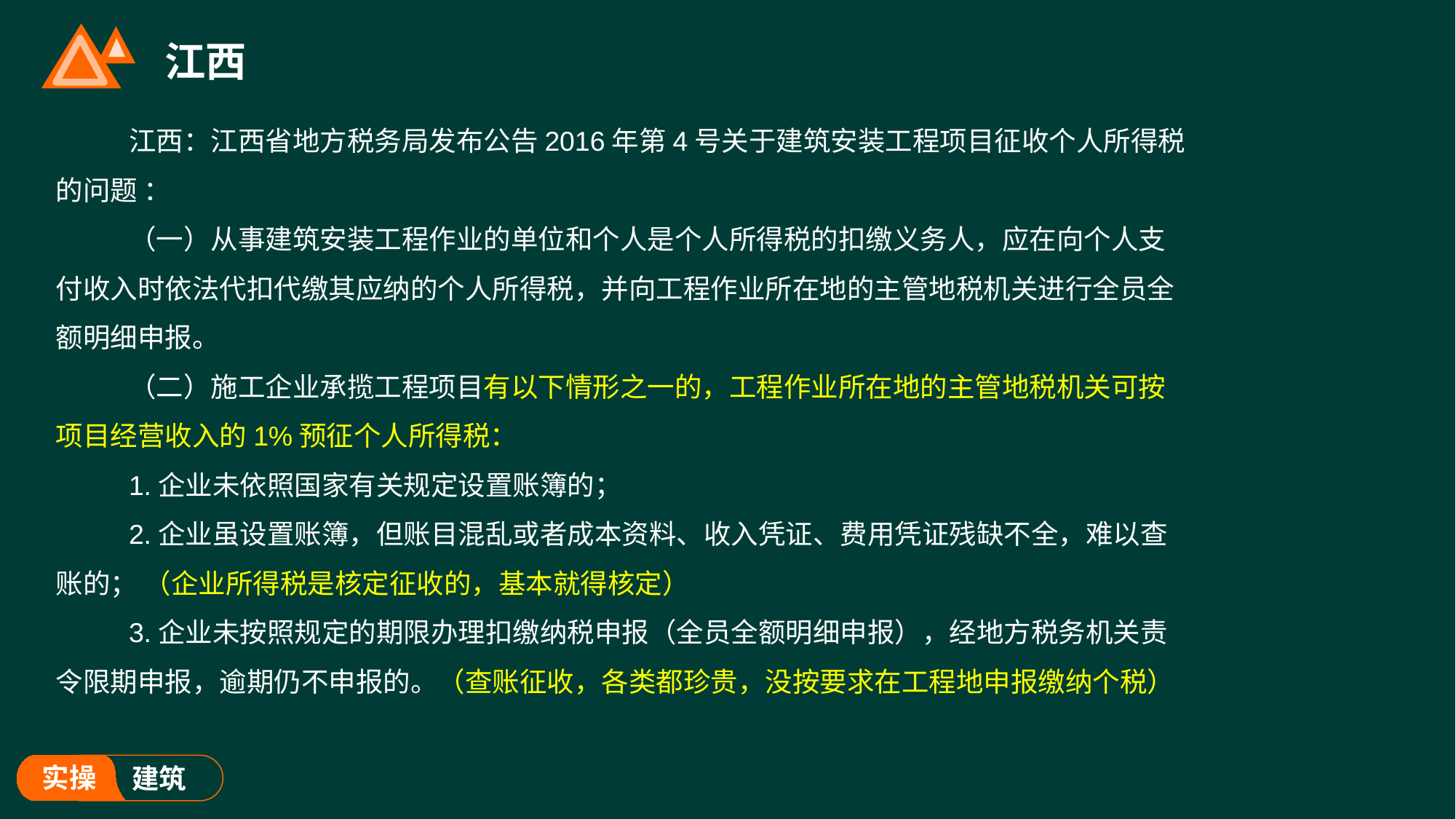

# 江西
江西：江西省地方税务局发布公告2016年第4号关于建筑安装工程项目征收个人所得税的问题 ：
（一）从事建筑安装工程作业的单位和个人是个人所得税的扣缴义务人，应在向个人支付收入时依法代扣代缴其应纳的个人所得税，并向工程作业所在地的主管地税机关进行全员全额明细申报。
（二）施工企业承揽工程项目有以下情形之一的，工程作业所在地的主管地税机关可按项目经营收入的1%预征个人所得税：
1.企业未依照国家有关规定设置账簿的；
2.企业虽设置账簿，但账目混乱或者成本资料、收入凭证、费用凭证残缺不全，难以查账的； （企业所得税是核定征收的，基本就得核定）
3.企业未按照规定的期限办理扣缴纳税申报（全员全额明细申报），经地方税务机关责令限期申报，逾期仍不申报的。（查账征收，各类都珍贵，没按要求在工程地申报缴纳个税）